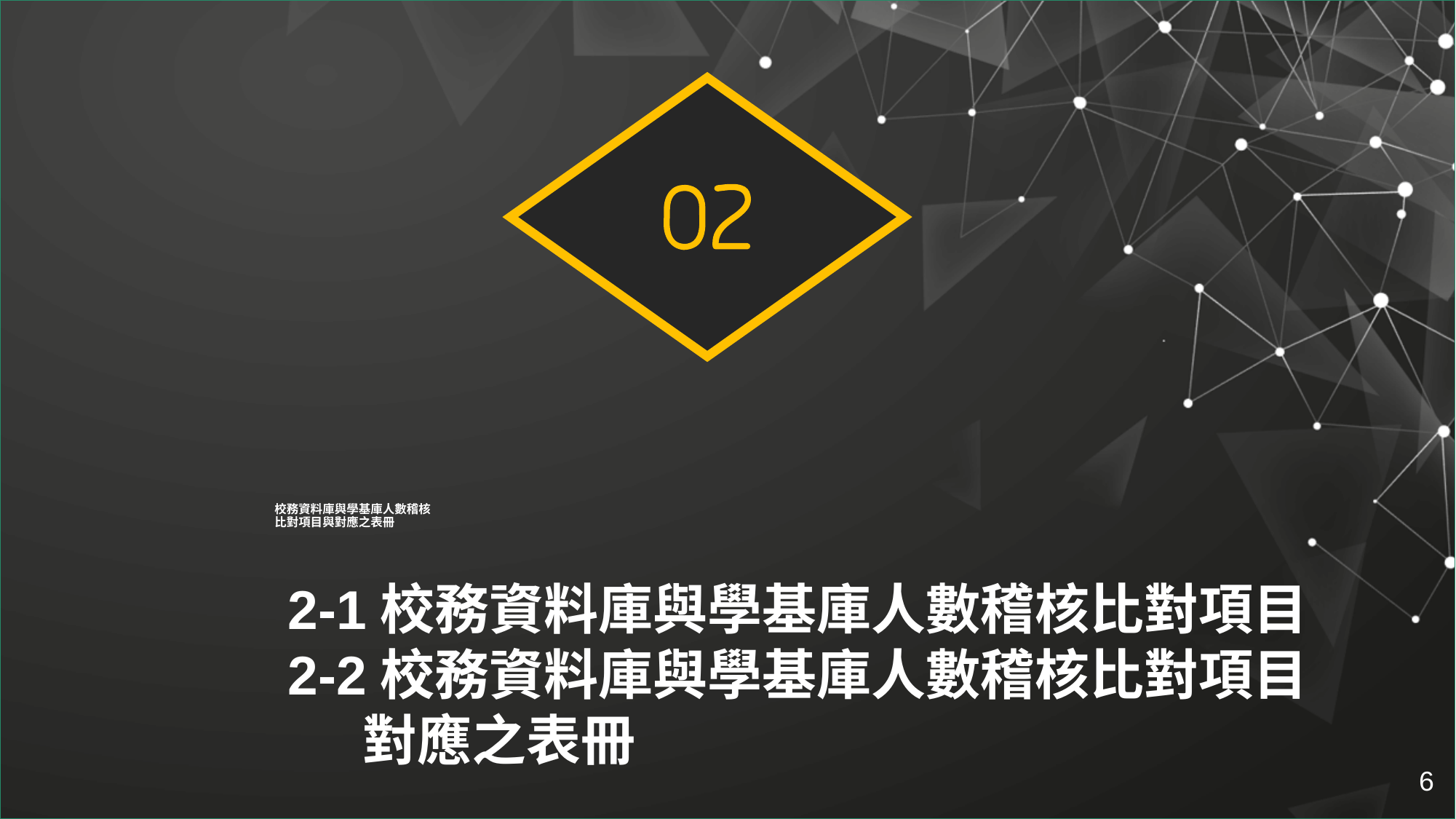

# 校務資料庫與學基庫人數稽核 比對項目與對應之表冊
2-1校務資料庫與學基庫人數稽核比對項目
2-2校務資料庫與學基庫人數稽核比對項目
     對應之表冊
6